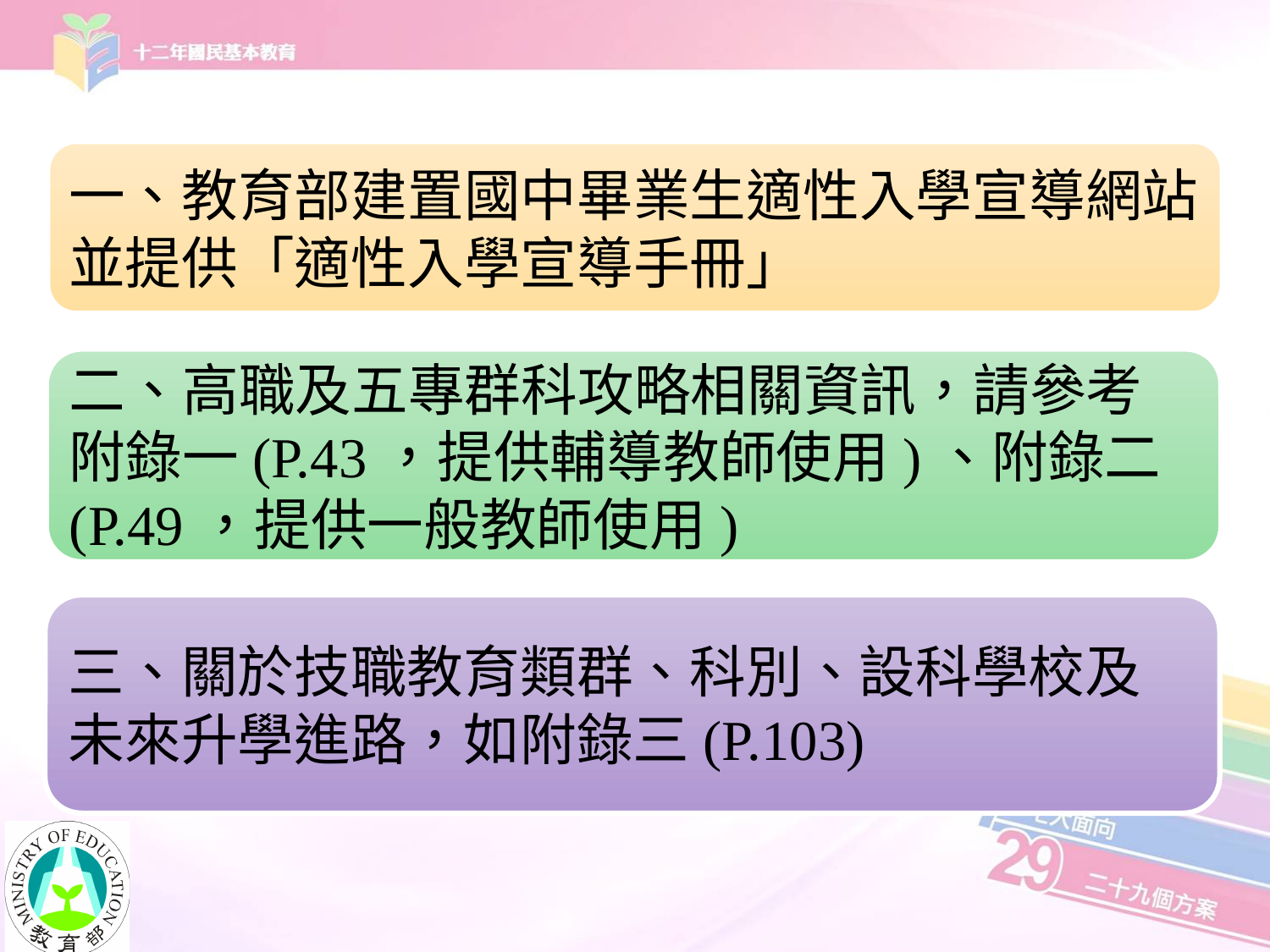

一、教育部建置國中畢業生適性入學宣導網站並提供「適性入學宣導手冊」
二、高職及五專群科攻略相關資訊，請參考附錄一(P.43，提供輔導教師使用)、附錄二(P.49，提供一般教師使用)
三、關於技職教育類群、科別、設科學校及未來升學進路，如附錄三(P.103)